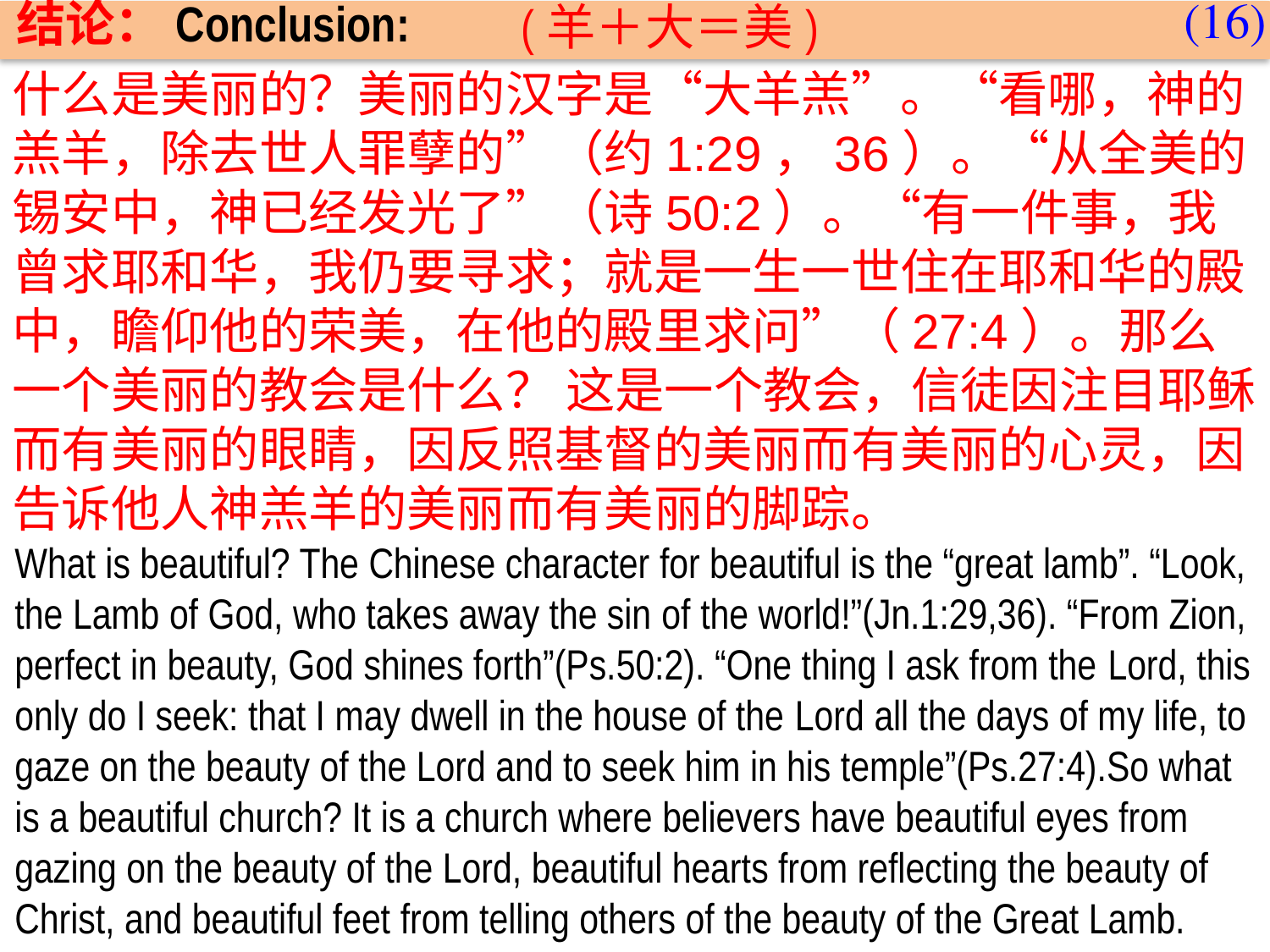

(16)
结论：Conclusion:
(羊＋大＝美)

什么是美丽的？美丽的汉字是“大羊羔”。“看哪，神的羔羊，除去世人罪孽的”（约1:29，36）。“从全美的锡安中，神已经发光了”（诗50:2）。“有一件事，我曾求耶和华，我仍要寻求；就是一生一世住在耶和华的殿中，瞻仰他的荣美，在他的殿里求问”（27:4）。那么一个美丽的教会是什么？ 这是一个教会，信徒因注目耶稣而有美丽的眼睛，因反照基督的美丽而有美丽的心灵，因告诉他人神羔羊的美丽而有美丽的脚踪。

What is beautiful? The Chinese character for beautiful is the “great lamb”. “Look, the Lamb of God, who takes away the sin of the world!”(Jn.1:29,36). “From Zion, perfect in beauty, God shines forth”(Ps.50:2). “One thing I ask from the Lord, this only do I seek: that I may dwell in the house of the Lord all the days of my life, to gaze on the beauty of the Lord and to seek him in his temple”(Ps.27:4).So what is a beautiful church? It is a church where believers have beautiful eyes from gazing on the beauty of the Lord, beautiful hearts from reflecting the beauty of Christ, and beautiful feet from telling others of the beauty of the Great Lamb.